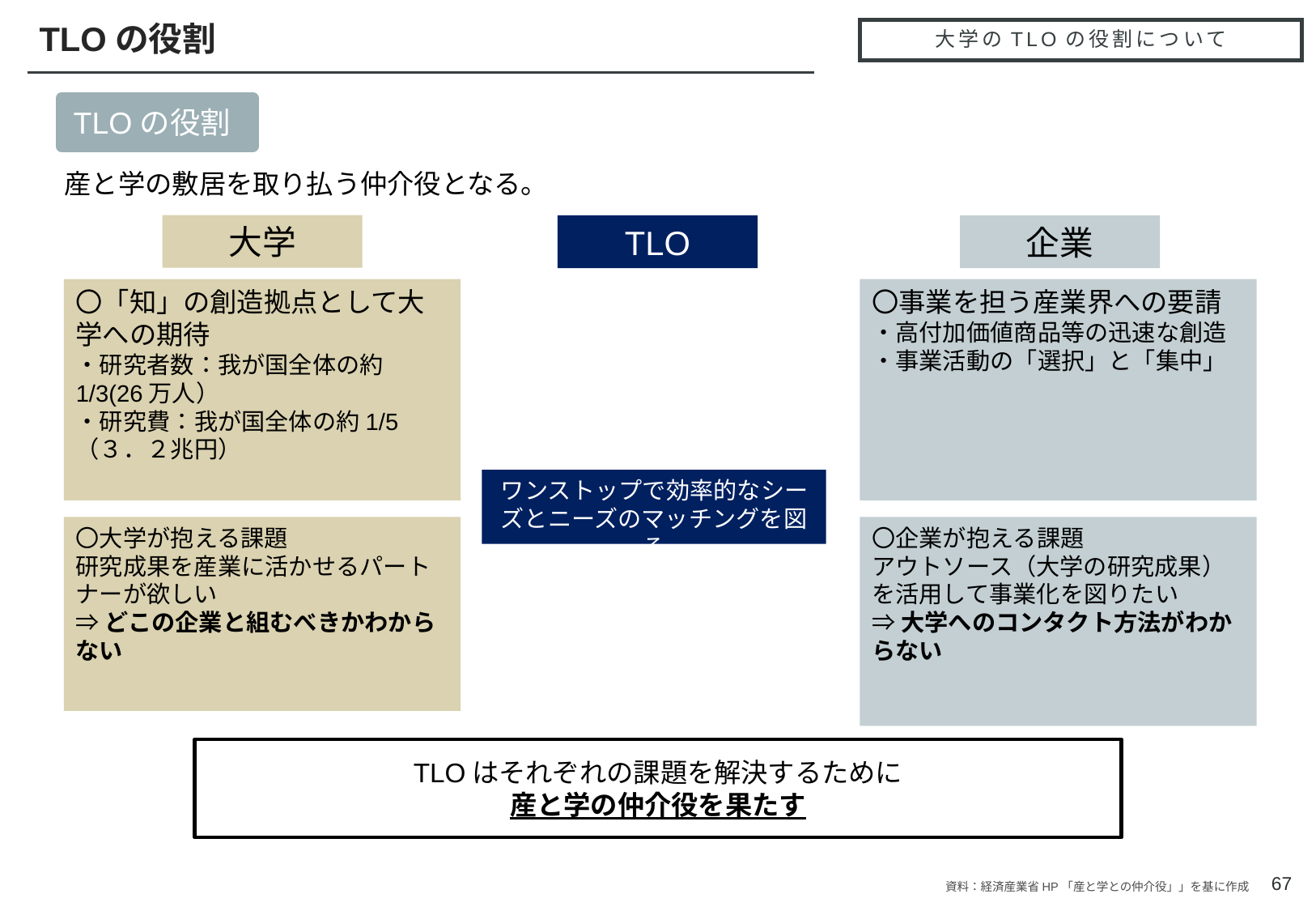

TLOの役割
# 大学のTLOの役割について
TLOの役割
産と学の敷居を取り払う仲介役となる。
大学
TLO
企業
〇「知」の創造拠点として大学への期待
・研究者数：我が国全体の約1/3(26万人）
・研究費：我が国全体の約1/5（３．２兆円）
〇事業を担う産業界への要請
・高付加価値商品等の迅速な創造
・事業活動の「選択」と「集中」
ワンストップで効率的なシーズとニーズのマッチングを図る
〇企業が抱える課題
アウトソース（大学の研究成果）を活用して事業化を図りたい
⇒大学へのコンタクト方法がわからない
〇大学が抱える課題
研究成果を産業に活かせるパートナーが欲しい
⇒どこの企業と組むべきかわからない
TLOはそれぞれの課題を解決するために
産と学の仲介役を果たす
67
資料：経済産業省HP「産と学との仲介役」」を基に作成